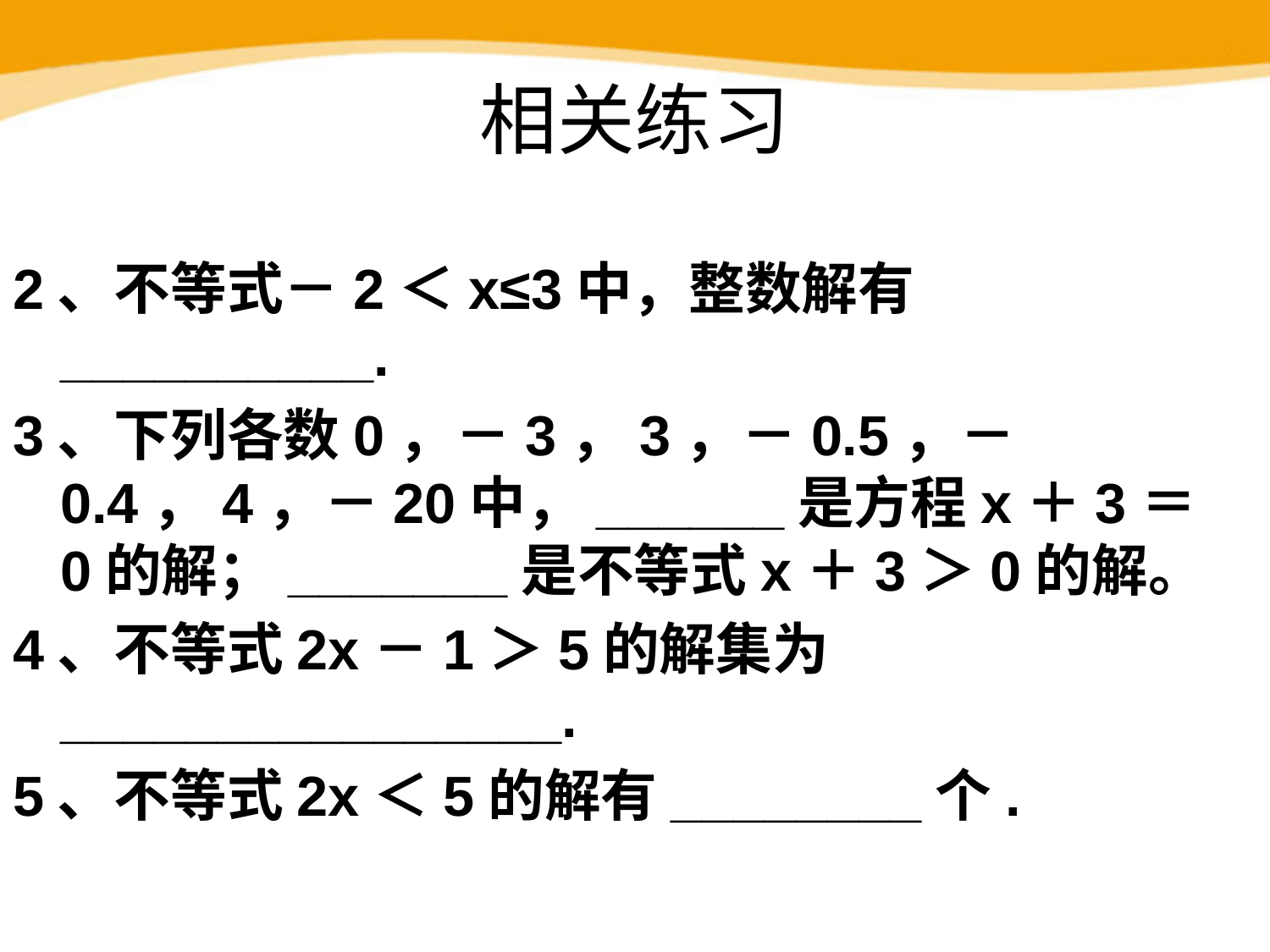

# 相关练习
2、不等式－2＜x≤3中，整数解有__________.
3、下列各数0，－3，3，－0.5，－0.4，4，－20中，______是方程x＋3＝0的解；_______是不等式x＋3＞0的解。
4、不等式2x－1＞5的解集为________________.
5、不等式2x＜5的解有________个.